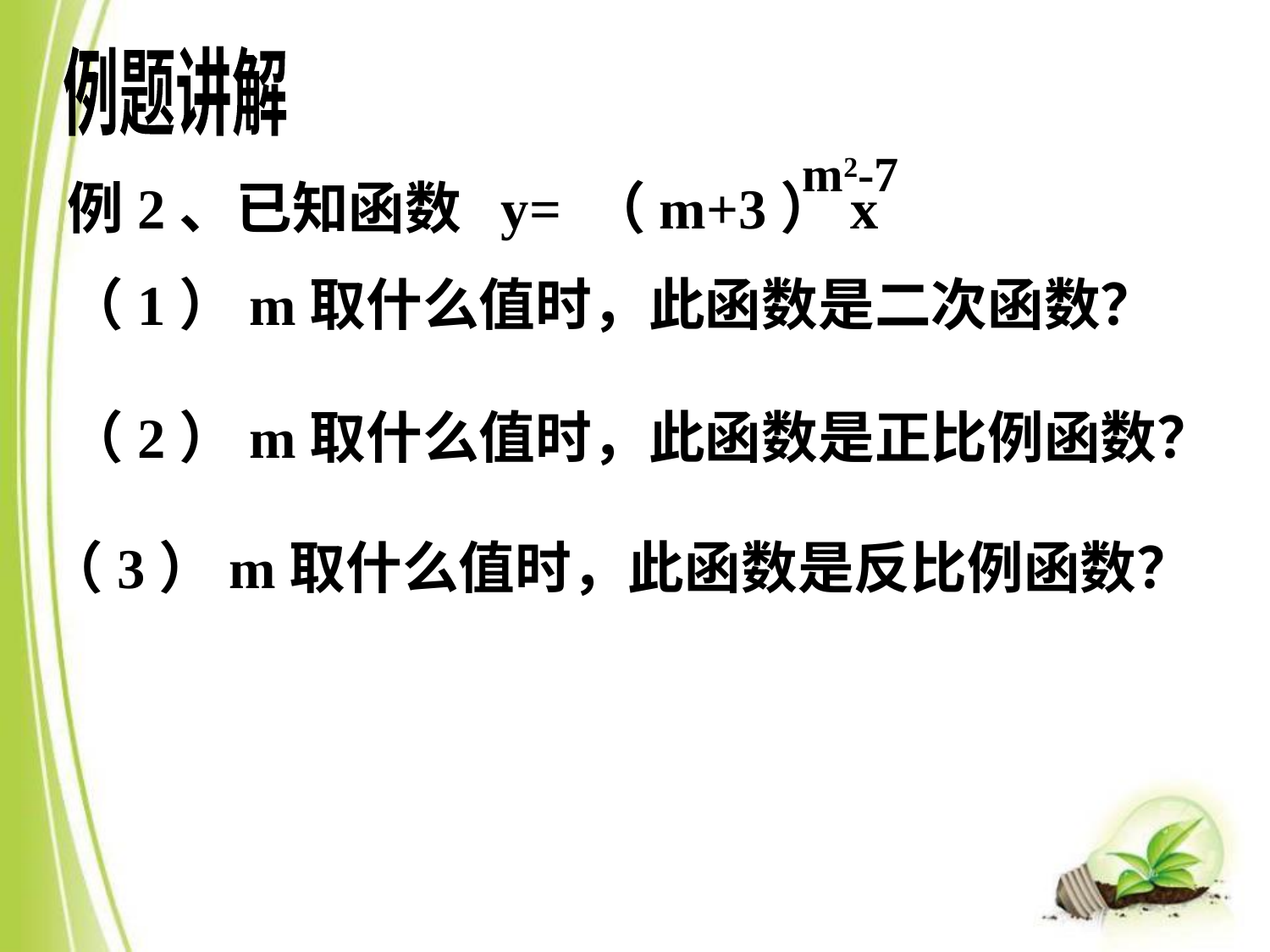

例题讲解
m2-7
例2、已知函数  y= （m+3）x
（1）m取什么值时，此函数是二次函数？
（2）m取什么值时，此函数是正比例函数？
（3）m取什么值时，此函数是反比例函数？